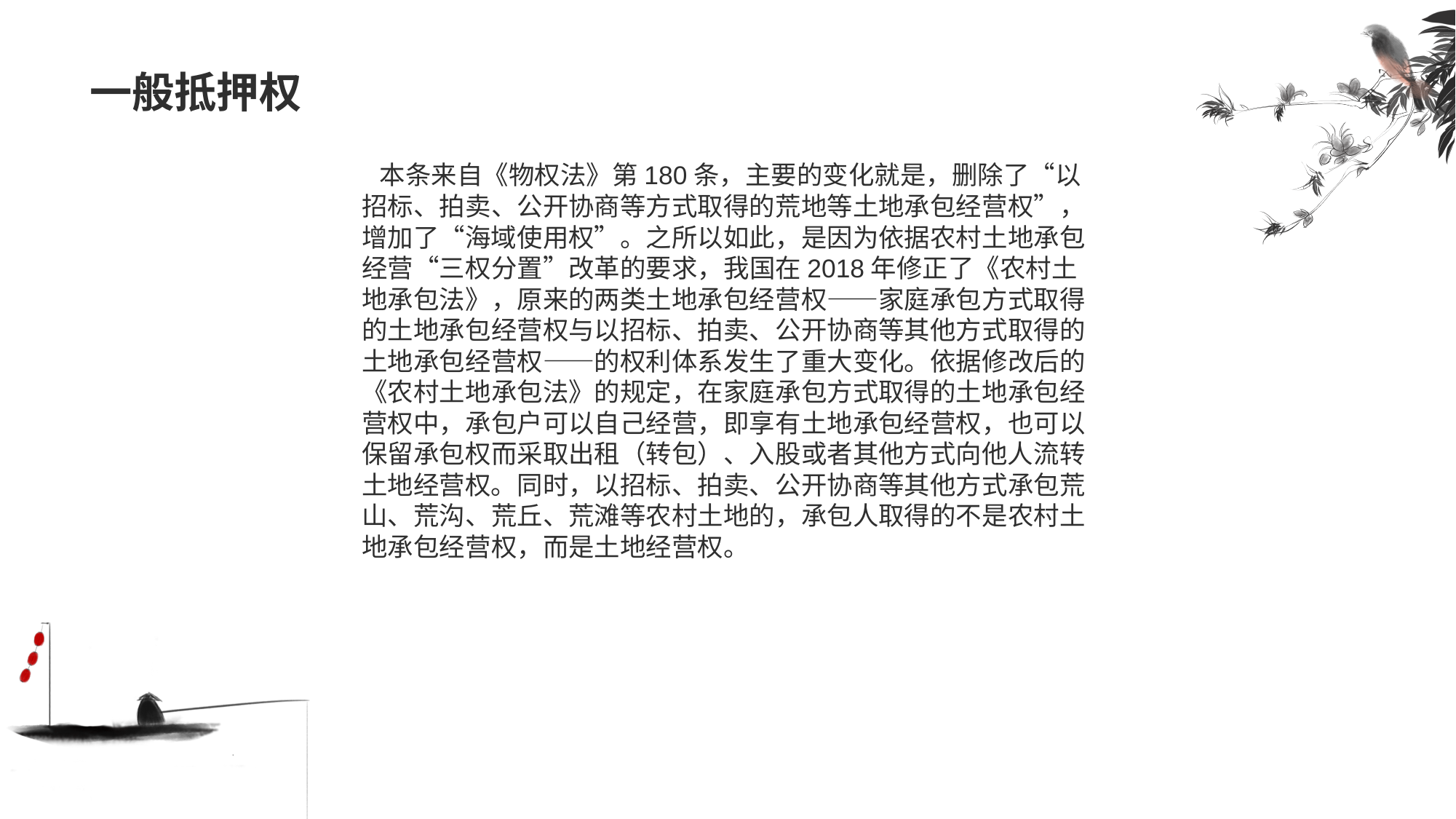

# 一般抵押权

  本条来自《物权法》第180条，主要的变化就是，删除了“以招标、拍卖、公开协商等方式取得的荒地等土地承包经营权”，增加了“海域使用权”。之所以如此，是因为依据农村土地承包经营“三权分置”改革的要求，我国在2018年修正了《农村土地承包法》，原来的两类土地承包经营权——家庭承包方式取得的土地承包经营权与以招标、拍卖、公开协商等其他方式取得的土地承包经营权——的权利体系发生了重大变化。依据修改后的《农村土地承包法》的规定，在家庭承包方式取得的土地承包经营权中，承包户可以自己经营，即享有土地承包经营权，也可以保留承包权而采取出租（转包）、入股或者其他方式向他人流转土地经营权。同时，以招标、拍卖、公开协商等其他方式承包荒山、荒沟、荒丘、荒滩等农村土地的，承包人取得的不是农村土地承包经营权，而是土地经营权。
71